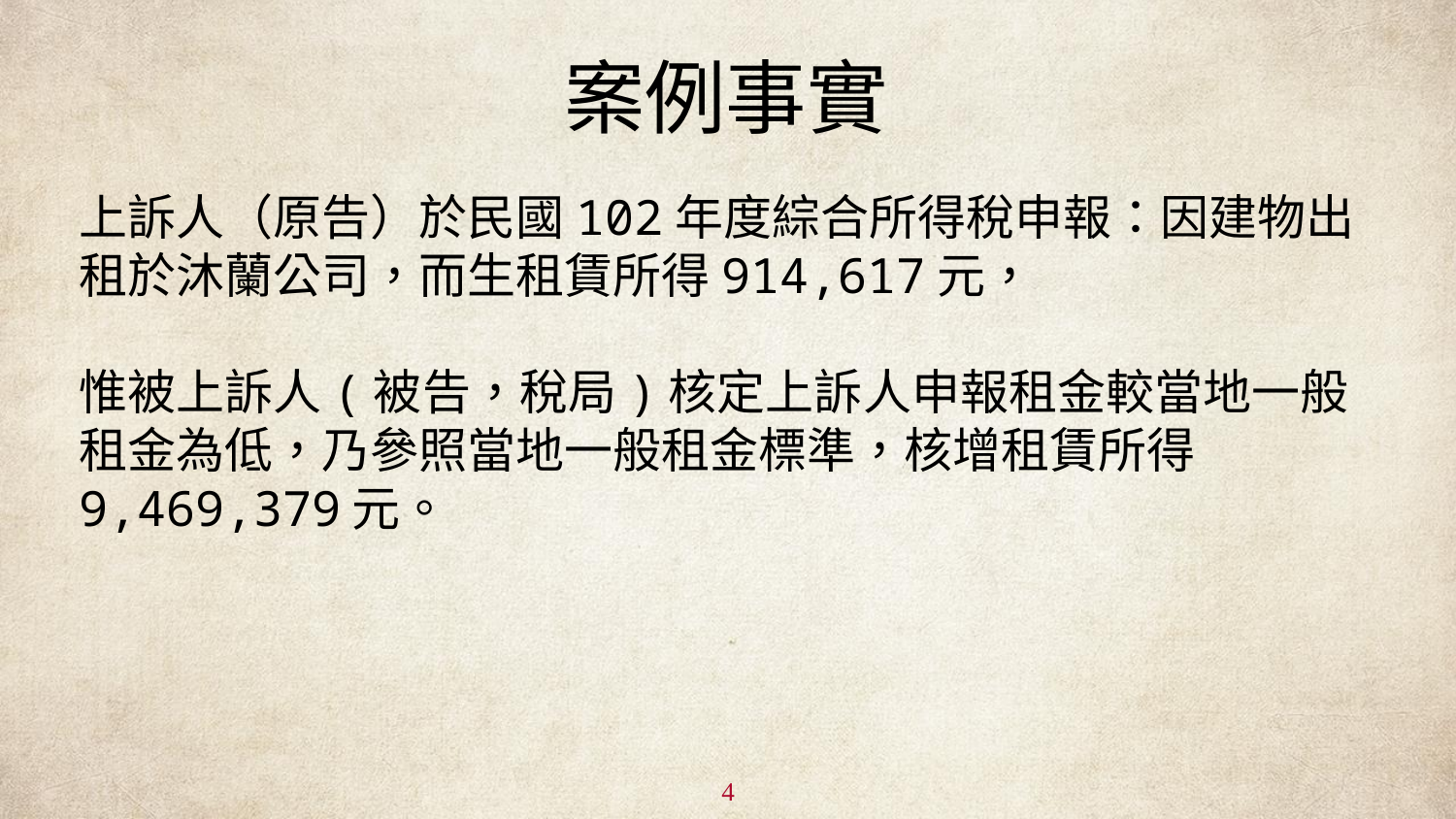

案例事實
上訴人（原告）於民國102年度綜合所得稅申報：因建物出租於沐蘭公司，而生租賃所得914,617元，

惟被上訴人(被告，稅局)核定上訴人申報租金較當地一般租金為低，乃參照當地一般租金標準，核增租賃所得9,469,379元。

4